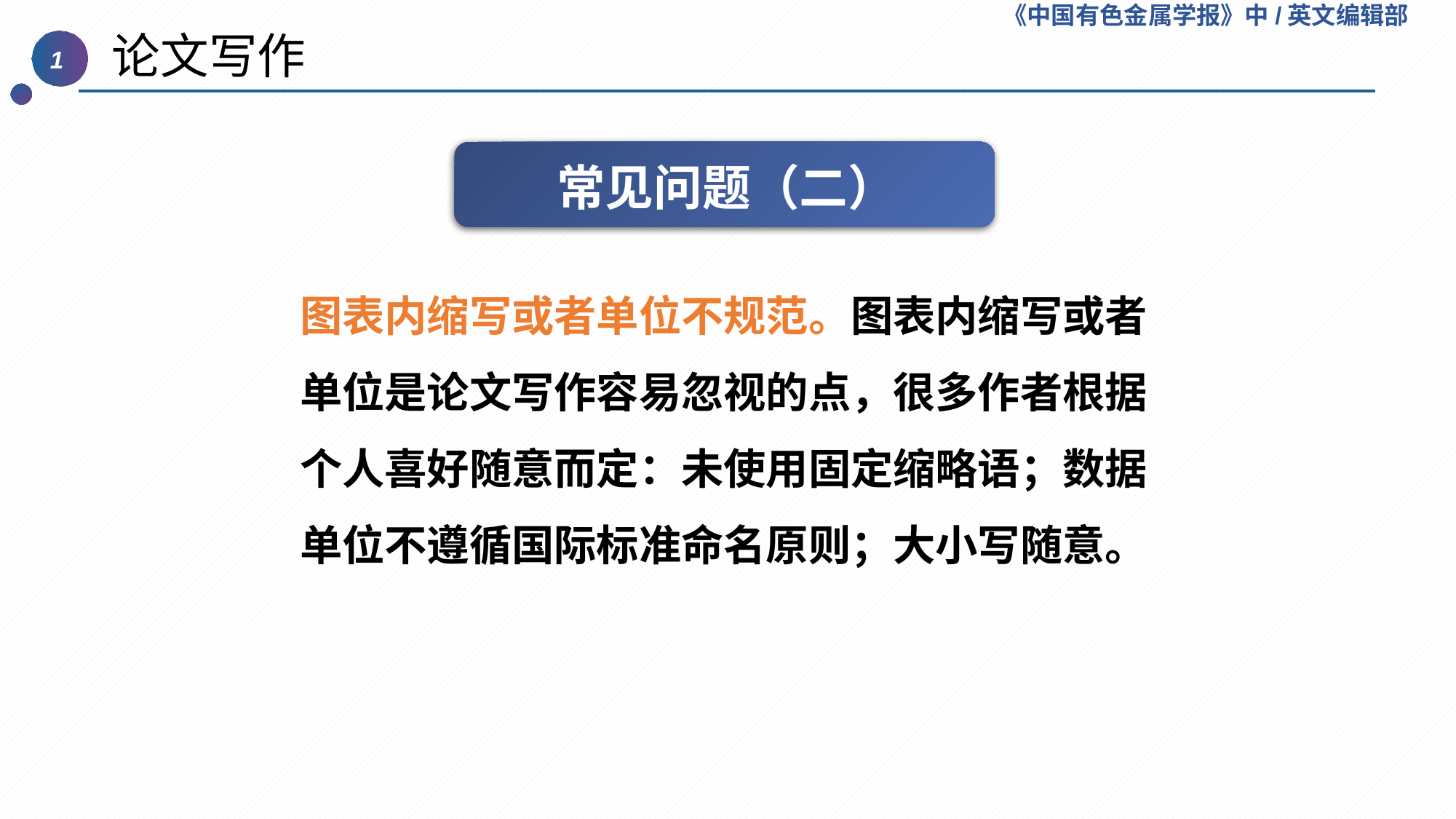

《中国有色金属学报》中/英文编辑部
      论文写作

1

常见问题（二）
图表内缩写或者单位不规范。图表内缩写或者单位是论文写作容易忽视的点，很多作者根据个人喜好随意而定：未使用固定缩略语；数据单位不遵循国际标准命名原则；大小写随意。